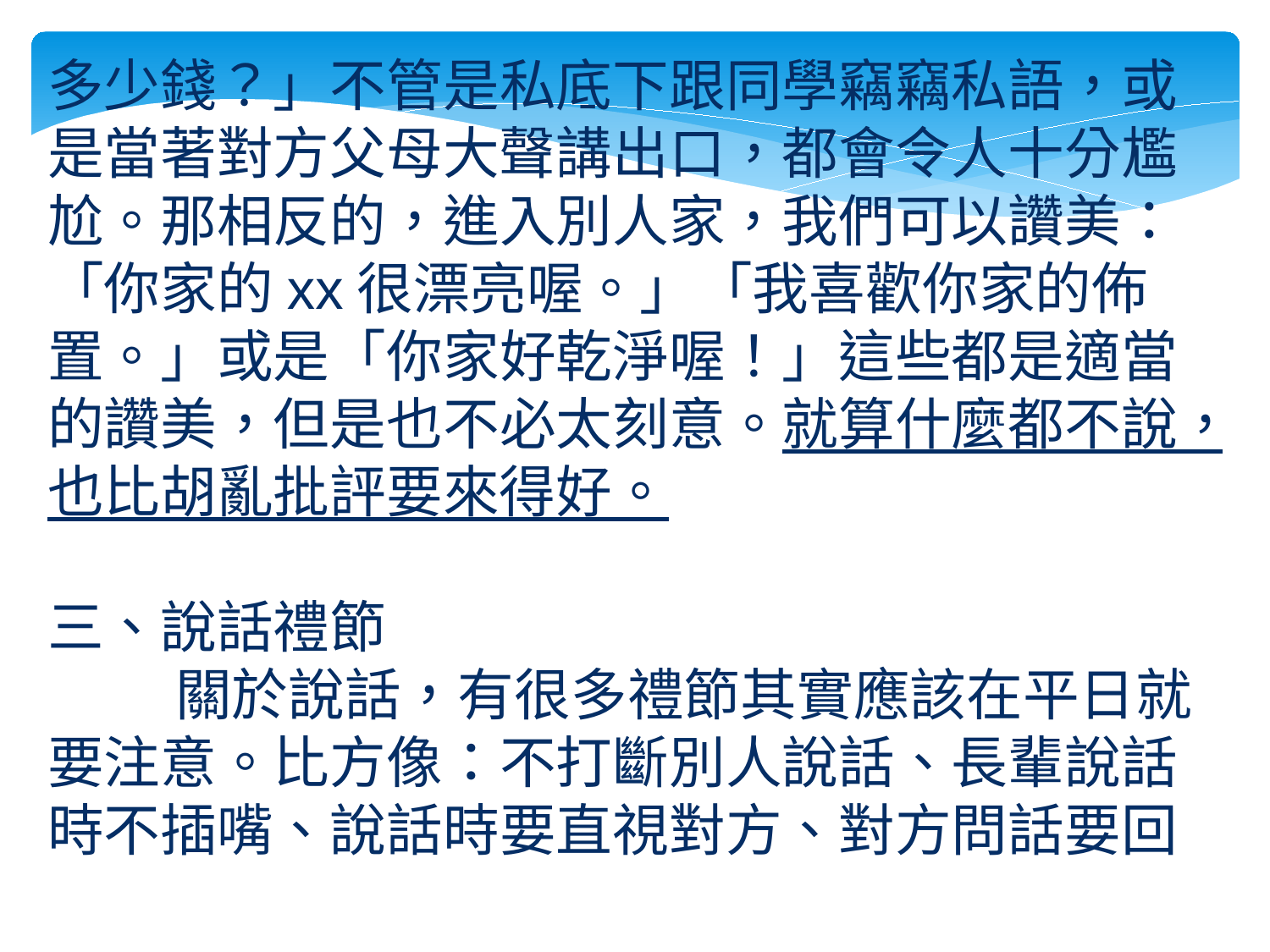

多少錢？」不管是私底下跟同學竊竊私語，或
是當著對方父母大聲講出口，都會令人十分尷尬。那相反的，進入別人家，我們可以讚美：「你家的xx很漂亮喔。」「我喜歡你家的佈置。」或是「你家好乾淨喔！」這些都是適當的讚美，但是也不必太刻意。就算什麼都不說，也比胡亂批評要來得好。

三、說話禮節
         關於說話，有很多禮節其實應該在平日就要注意。比方像：不打斷別人說話、長輩說話時不插嘴、說話時要直視對方、對方問話要回